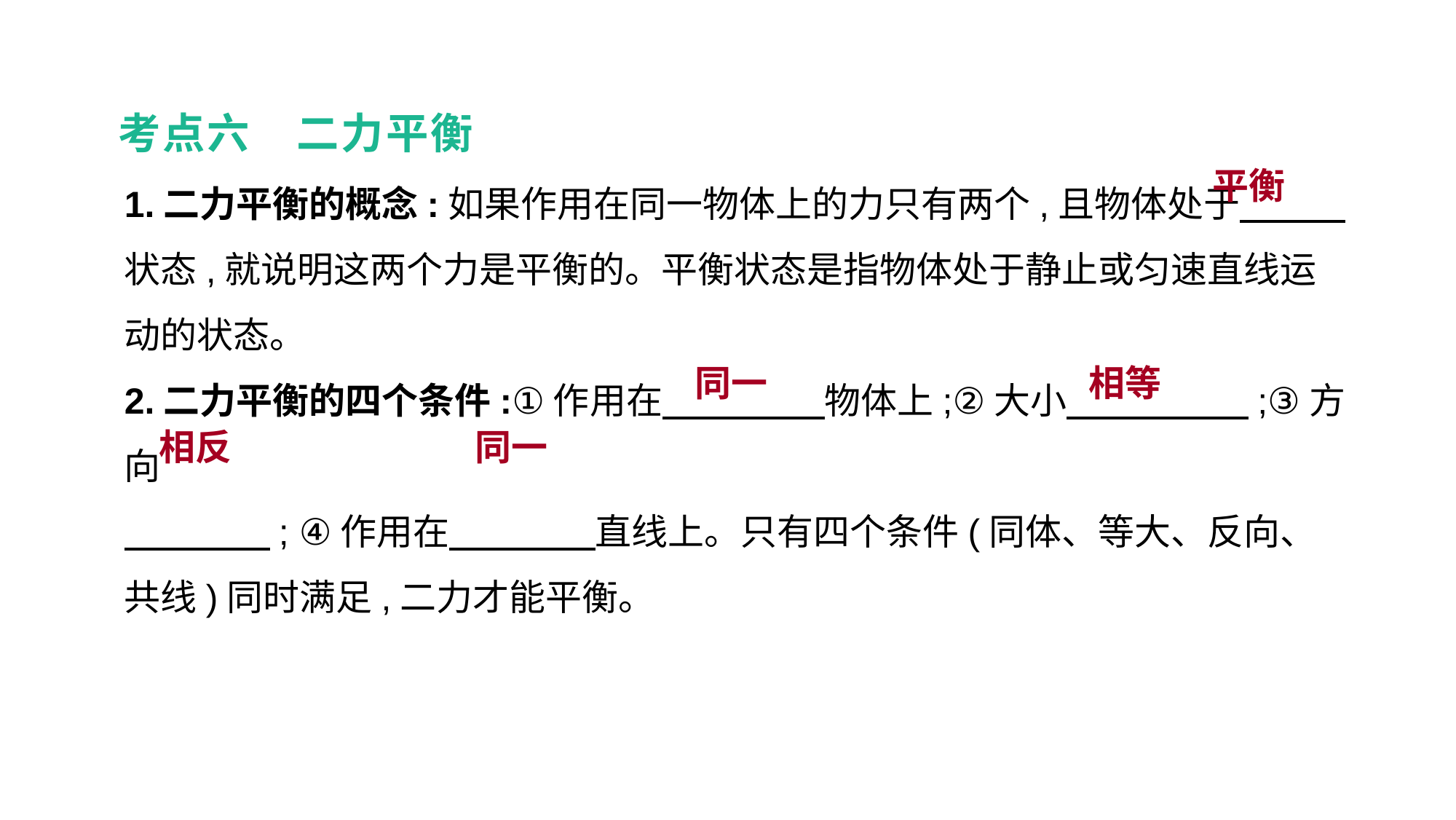

考点六　二力平衡
1.二力平衡的概念:如果作用在同一物体上的力只有两个,且物体处于　    　状态,就说明这两个力是平衡的。平衡状态是指物体处于静止或匀速直线运动的状态。
2.二力平衡的四个条件:①作用在　　　  　物体上;②大小　　　　　;③方向
　　　　; ④作用在　　　　直线上。只有四个条件(同体、等大、反向、共线)同时满足,二力才能平衡。
平衡
同一
相等
相反
同一